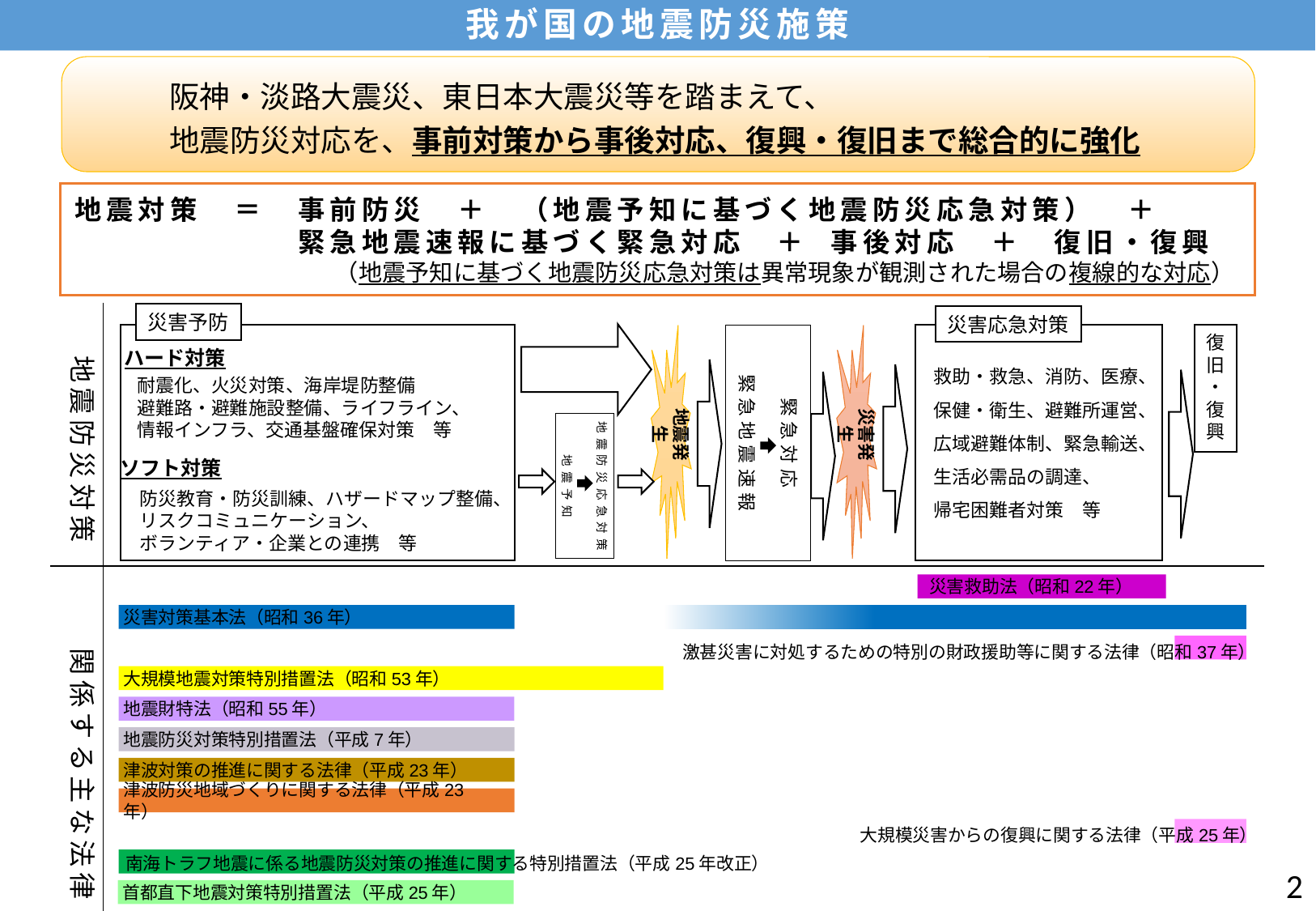

我が国の地震防災施策
阪神・淡路大震災、東日本大震災等を踏まえて、
地震防災対応を、事前対策から事後対応、復興・復旧まで総合的に強化
地震対策　＝　事前防災　＋　（地震予知に基づく地震防災応急対策）　＋
　　　　　　　緊急地震速報に基づく緊急対応　＋  事後対応　＋　復旧・復興
　　　　　　　　　　　（地震予知に基づく地震防災応急対策は異常現象が観測された場合の複線的な対応）
災害予防

災害応急対策
地震発生
災害発生

復旧・復興
緊急対応
緊急地震速報

ハード対策
地震防災対策
救助・救急、消防、医療、
保健・衛生、避難所運営、
広域避難体制、緊急輸送、
生活必需品の調達、
帰宅困難者対策　等
耐震化、火災対策、海岸堤防整備
避難路・避難施設整備、ライフライン、
情報インフラ、交通基盤確保対策　等
地震防災応急対策
地震予知

ソフト対策

防災教育・防災訓練、ハザードマップ整備、
リスクコミュニケーション、
ボランティア・企業との連携　等
災害救助法（昭和22年）
災害対策基本法（昭和36年）

激甚災害に対処するための特別の財政援助等に関する法律（昭和37年）

関係する主な法律
大規模地震対策特別措置法（昭和53年）
地震財特法（昭和55年）
地震防災対策特別措置法（平成7年）
津波対策の推進に関する法律（平成23年）
津波防災地域づくりに関する法律（平成23年）
大規模災害からの復興に関する法律（平成25年）

南海トラフ地震に係る地震防災対策の推進に関する特別措置法（平成25年改正）

2
首都直下地震対策特別措置法（平成25年）